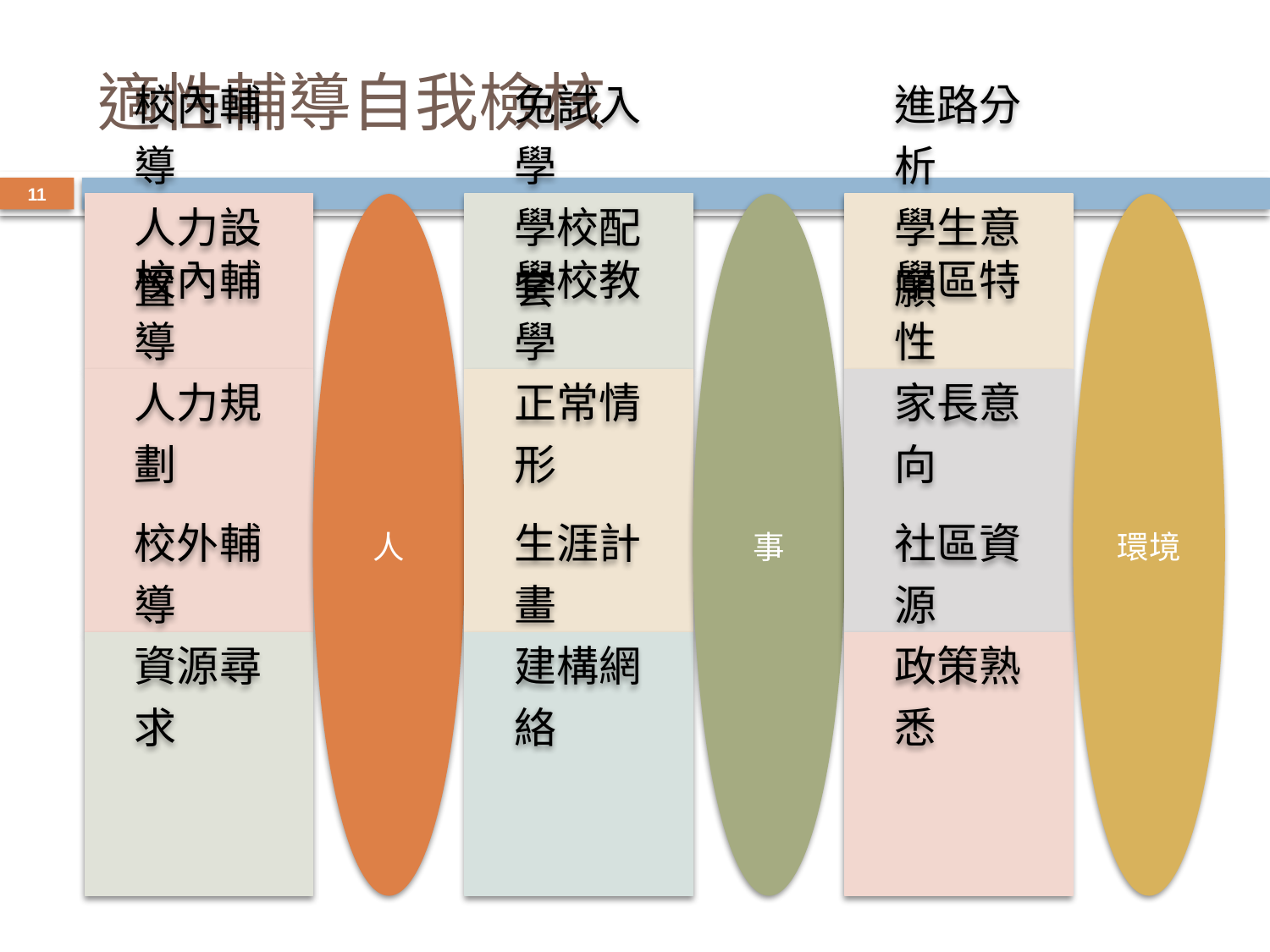

# 適性輔導自我檢核
11
人
校外輔導
資源尋求
事
進路分析
環境
正常情形
家長意向
生涯計畫
建構網絡
人力規劃
社區資源
政策熟悉